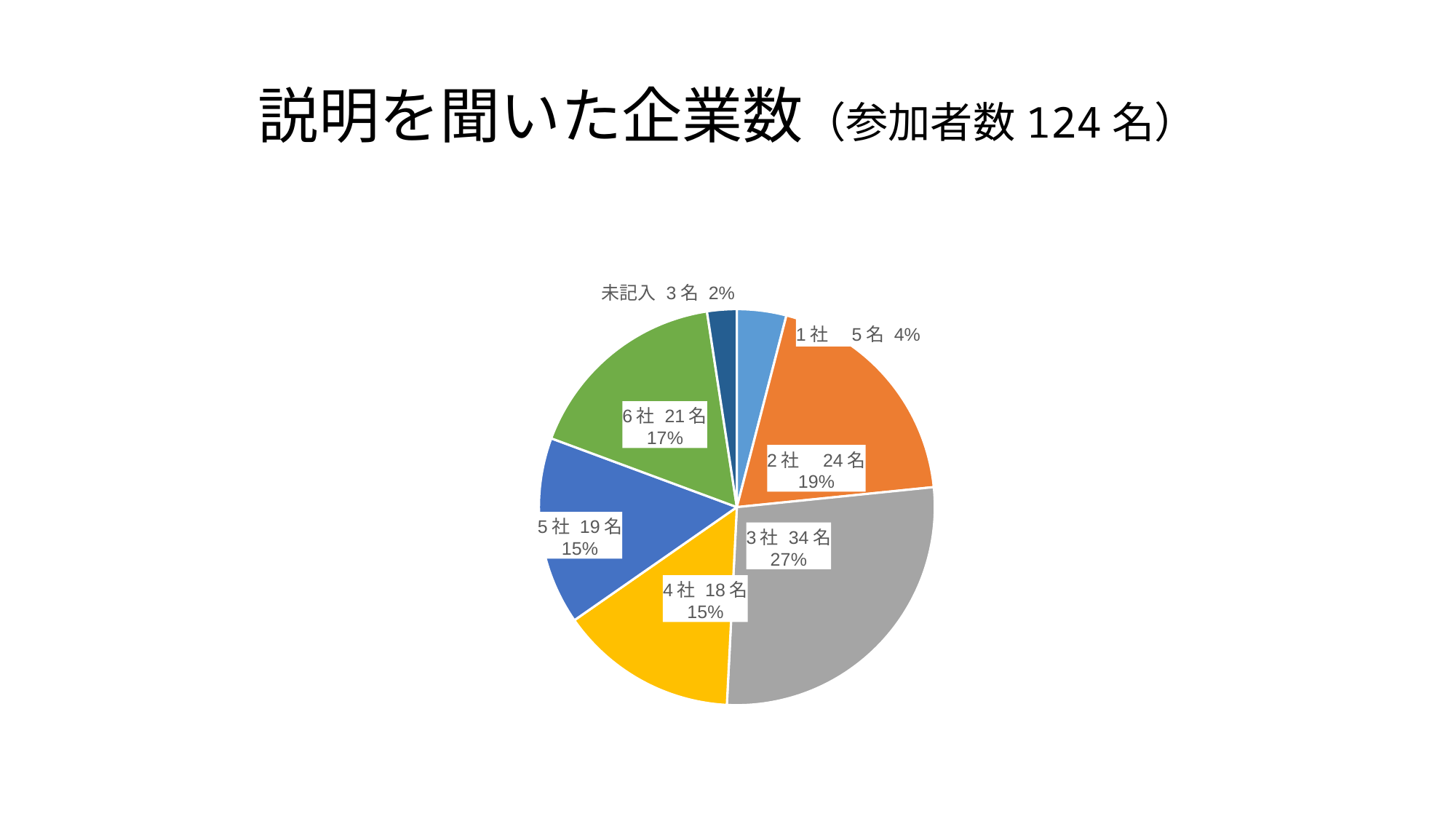

# 説明を聞いた企業数（参加者数124名）

### Chart

| Category |  |
|---|---|
| 1社 | 5.0 |
| 2社 | 24.0 |
| 3社 | 34.0 |
| 4社 | 18.0 |
| 5社 | 19.0 |
| 6社 | 21.0 |
| 未記入 | 3.0 |